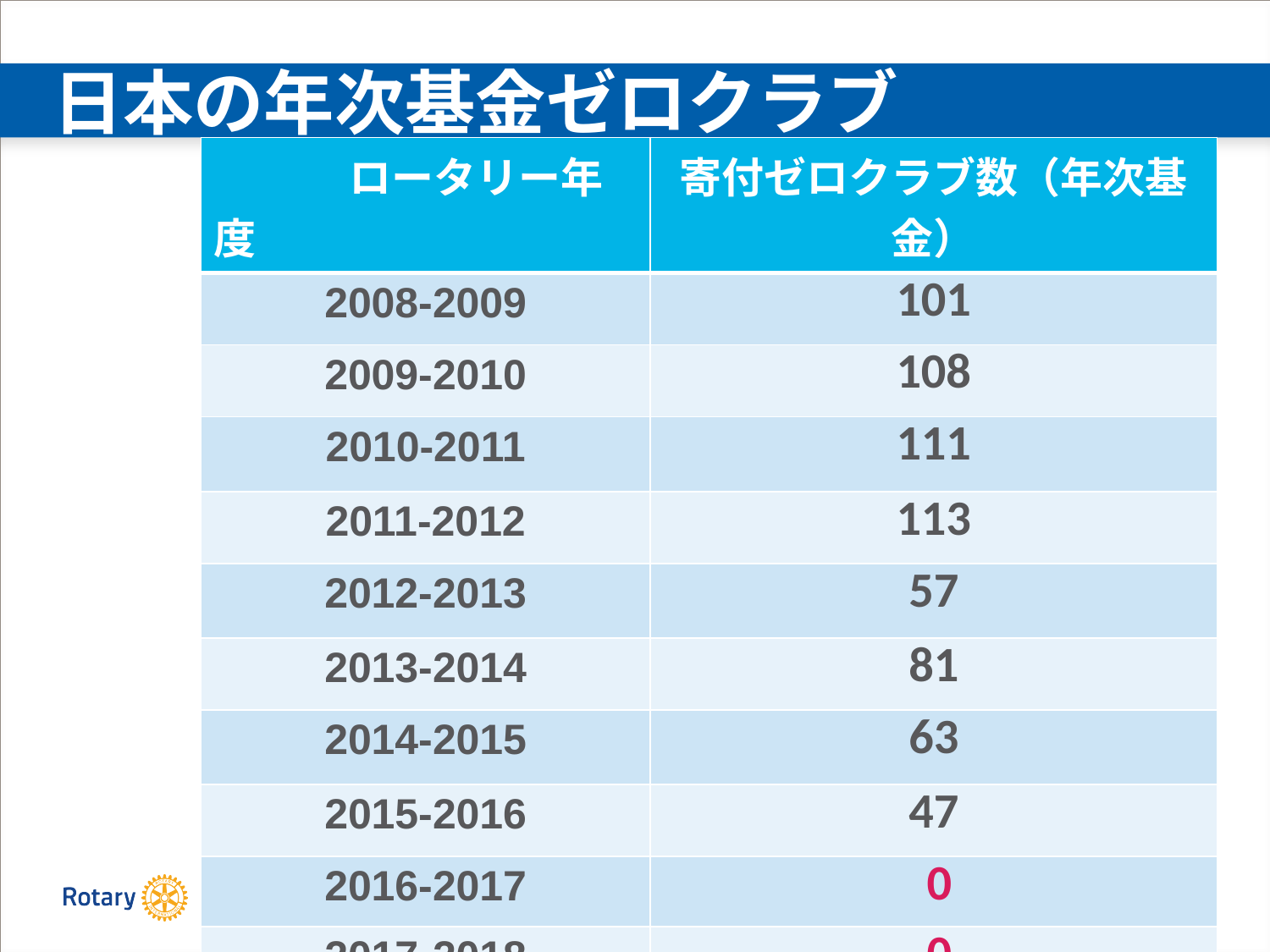

# 日本の年次基金ゼロクラブ
| ロータリー年度 | 寄付ゼロクラブ数（年次基金） |
| --- | --- |
| 2008-2009 | 101 |
| 2009-2010 | 108 |
| 2010-2011 | 111 |
| 2011-2012 | 113 |
| 2012-2013 | 57 |
| 2013-2014 | 81 |
| 2014-2015 | 63 |
| 2015-2016 | 47 |
| 2016-2017 | 0 |
| 2017-2018 | 0 |